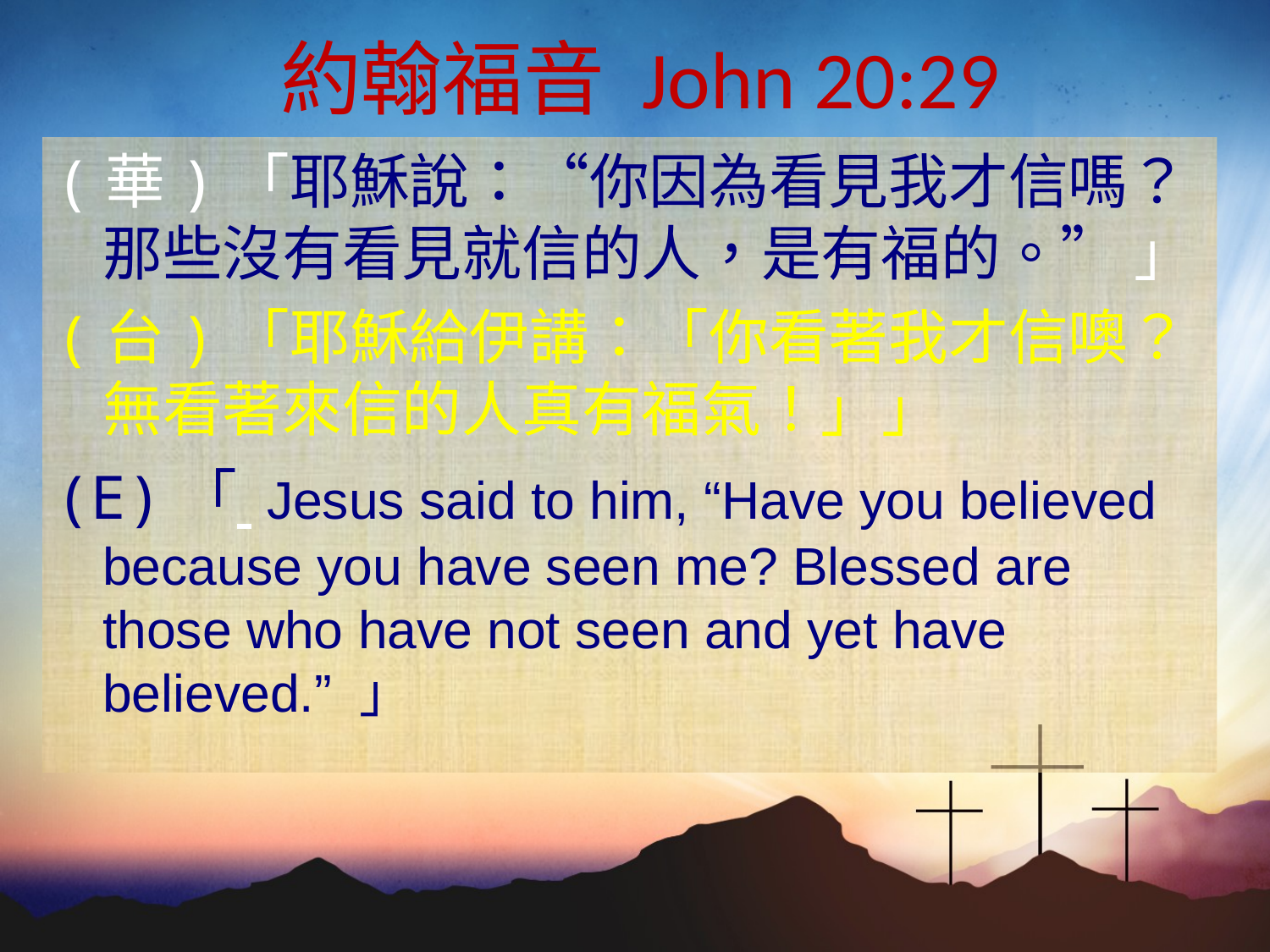

約翰福音 John 20:29

(華)「耶穌說：“你因為看見我才信嗎？那些沒有看見就信的人，是有福的。” 」
(台)「耶穌給伊講：「你看著我才信噢？無看著來信的人真有福氣！」」
(E)「 Jesus said to him, “Have you believed because you have seen me? Blessed are those who have not seen and yet have believed.” 」